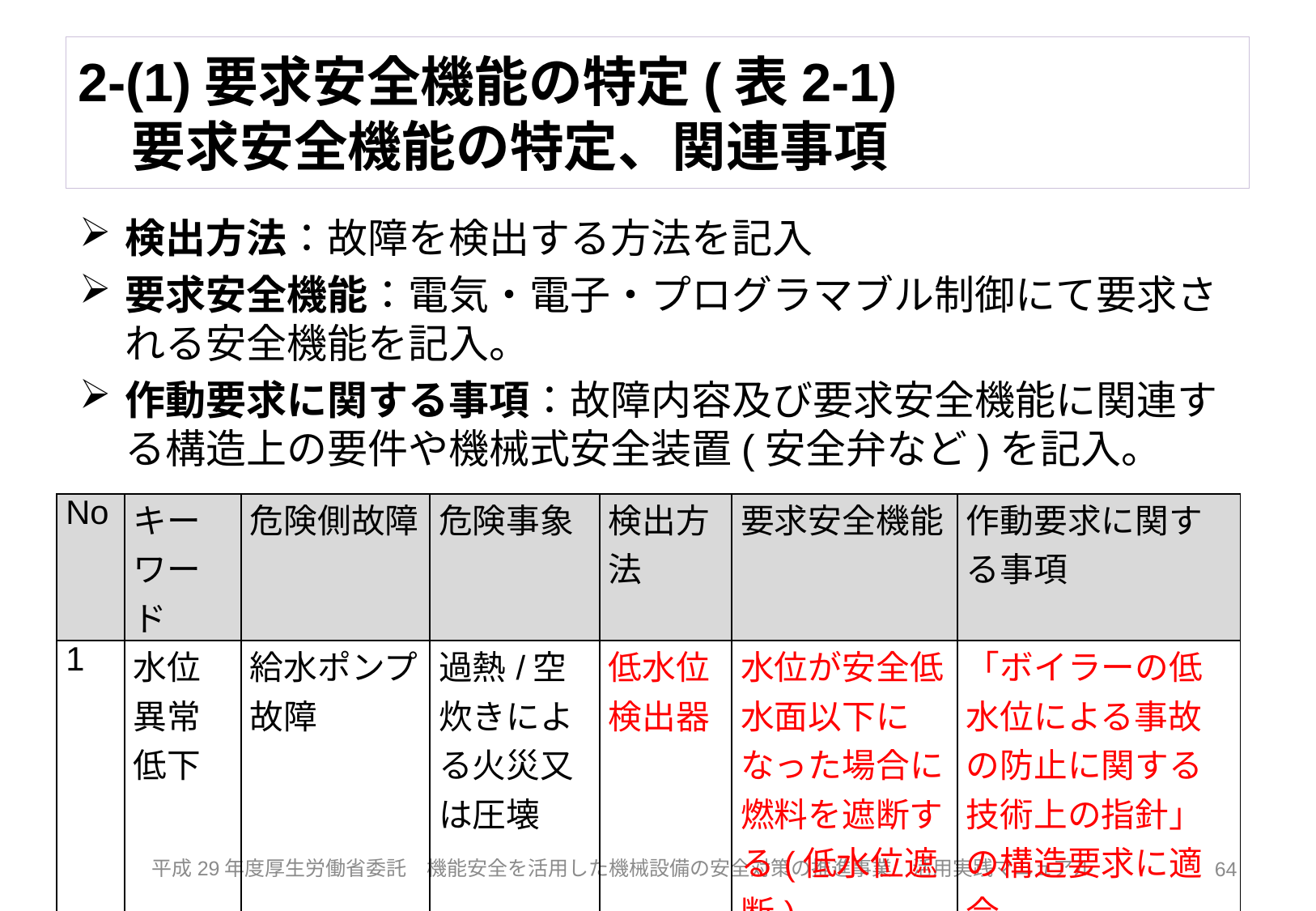

# 2-(1)要求安全機能の特定(表2-1) 　要求安全機能の特定、関連事項
検出方法：故障を検出する方法を記入
要求安全機能：電気・電子・プログラマブル制御にて要求される安全機能を記入。
作動要求に関する事項：故障内容及び要求安全機能に関連する構造上の要件や機械式安全装置(安全弁など)を記入。
| No | キーワード | 危険側故障 | 危険事象 | 検出方法 | 要求安全機能 | 作動要求に関する事項 |
| --- | --- | --- | --- | --- | --- | --- |
| 1 | 水位異常低下 | 給水ポンプ故障 | 過熱/空炊きによる火災又は圧壊 | 低水位検出器 | 水位が安全低水面以下になった場合に燃料を遮断する(低水位遮断) | 「ボイラーの低水位による事故の防止に関する技術上の指針」の構造要求に適合 |
64
平成29年度厚生労働省委託　機能安全を活用した機械設備の安全対策の推進事業　活用実践マニュアル